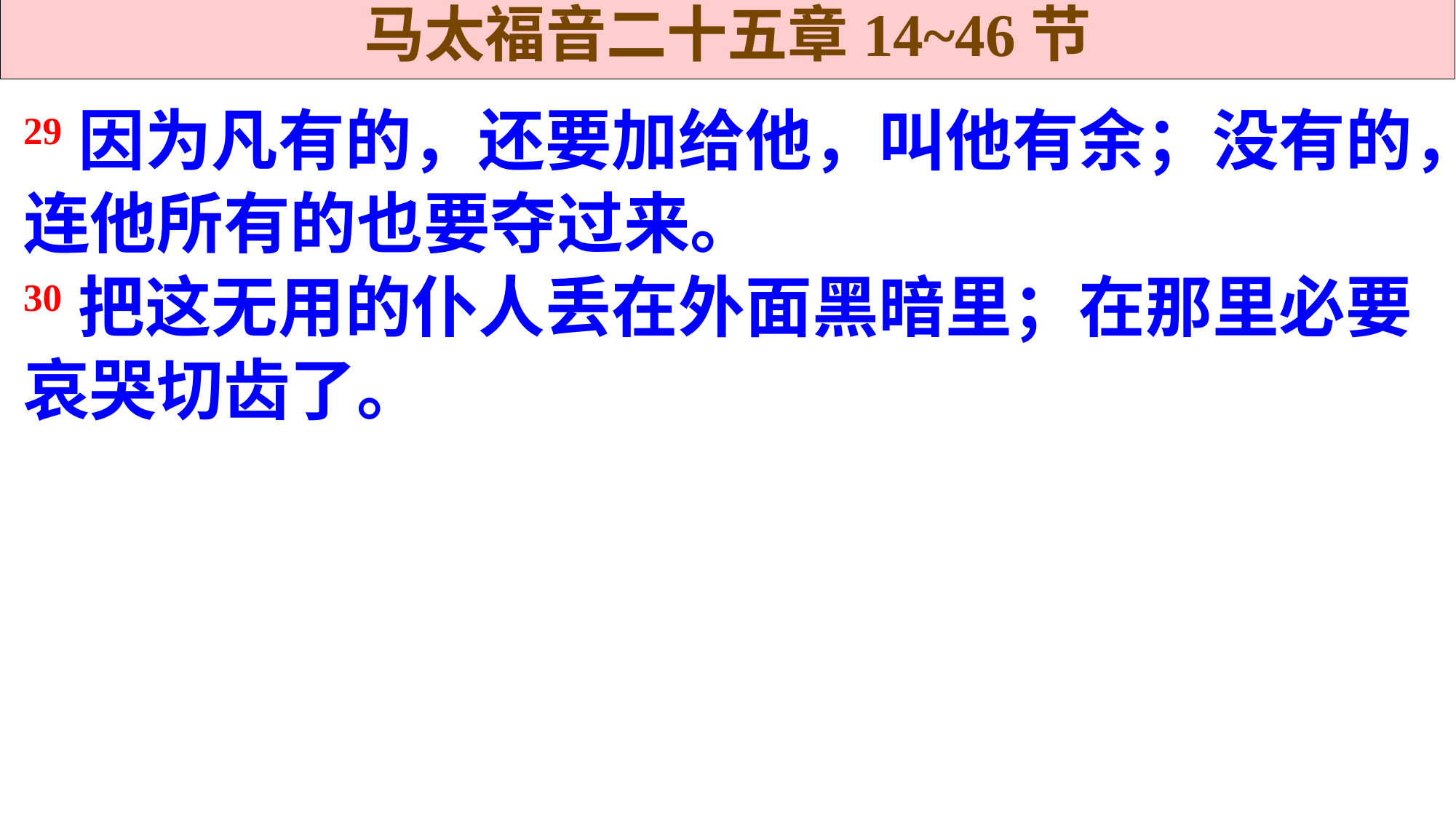

马太福音二十五章14~46节
29因为凡有的，还要加给他，叫他有余；没有的，连他所有的也要夺过来。
30把这无用的仆人丢在外面黑暗里；在那里必要哀哭切齿了。